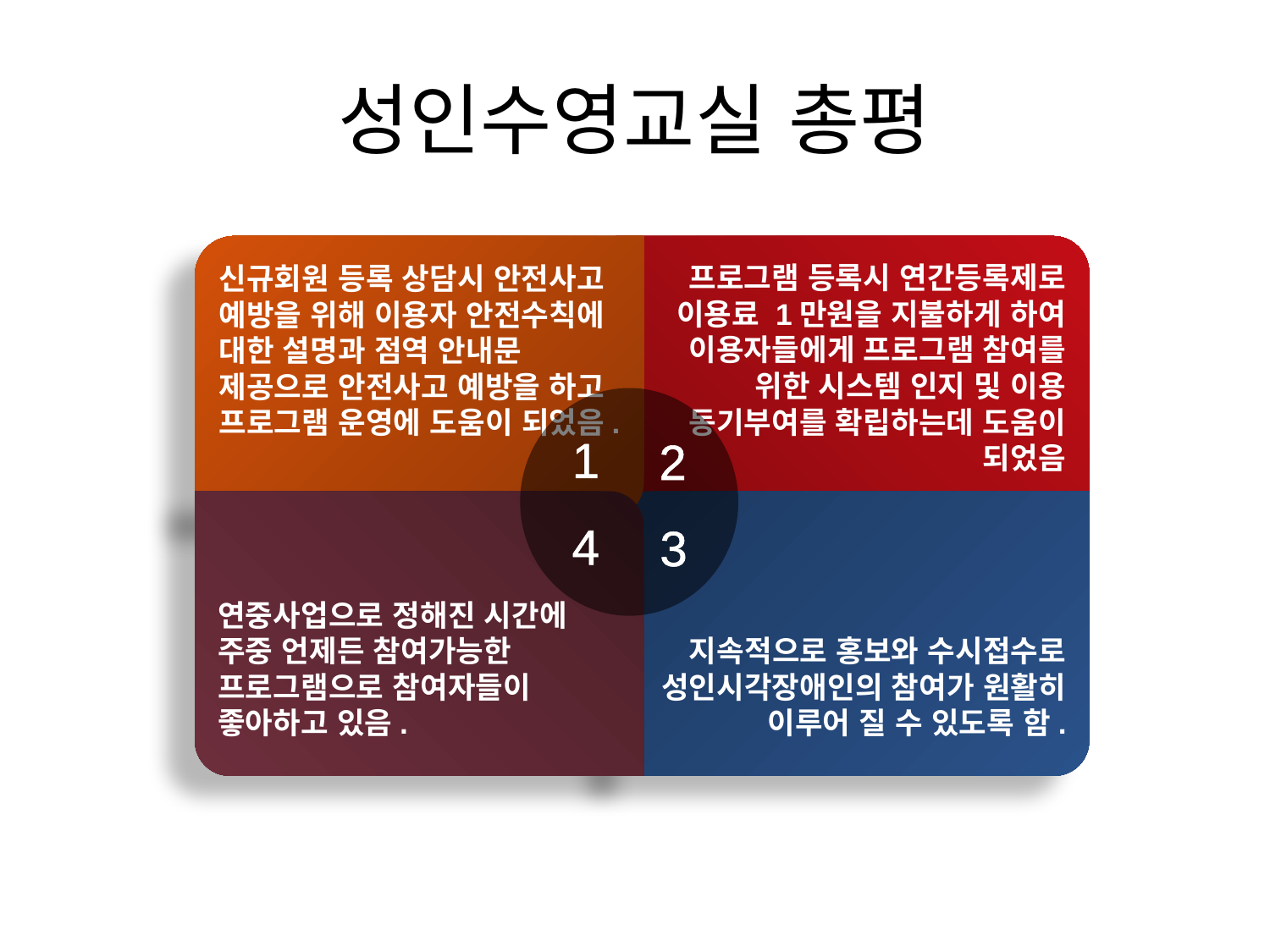

# 성인수영교실 총평
신규회원 등록 상담시 안전사고 예방을 위해 이용자 안전수칙에 대한 설명과 점역 안내문 제공으로 안전사고 예방을 하고 프로그램 운영에 도움이 되었음.
프로그램 등록시 연간등록제로 이용료 1만원을 지불하게 하여 이용자들에게 프로그램 참여를 위한 시스템 인지 및 이용 동기부여를 확립하는데 도움이 되었음

1
2
연중사업으로 정해진 시간에 주중 언제든 참여가능한 프로그램으로 참여자들이 좋아하고 있음.
지속적으로 홍보와 수시접수로 성인시각장애인의 참여가 원활히 이루어 질 수 있도록 함.
4
3
Designed by Guild Design Inc.